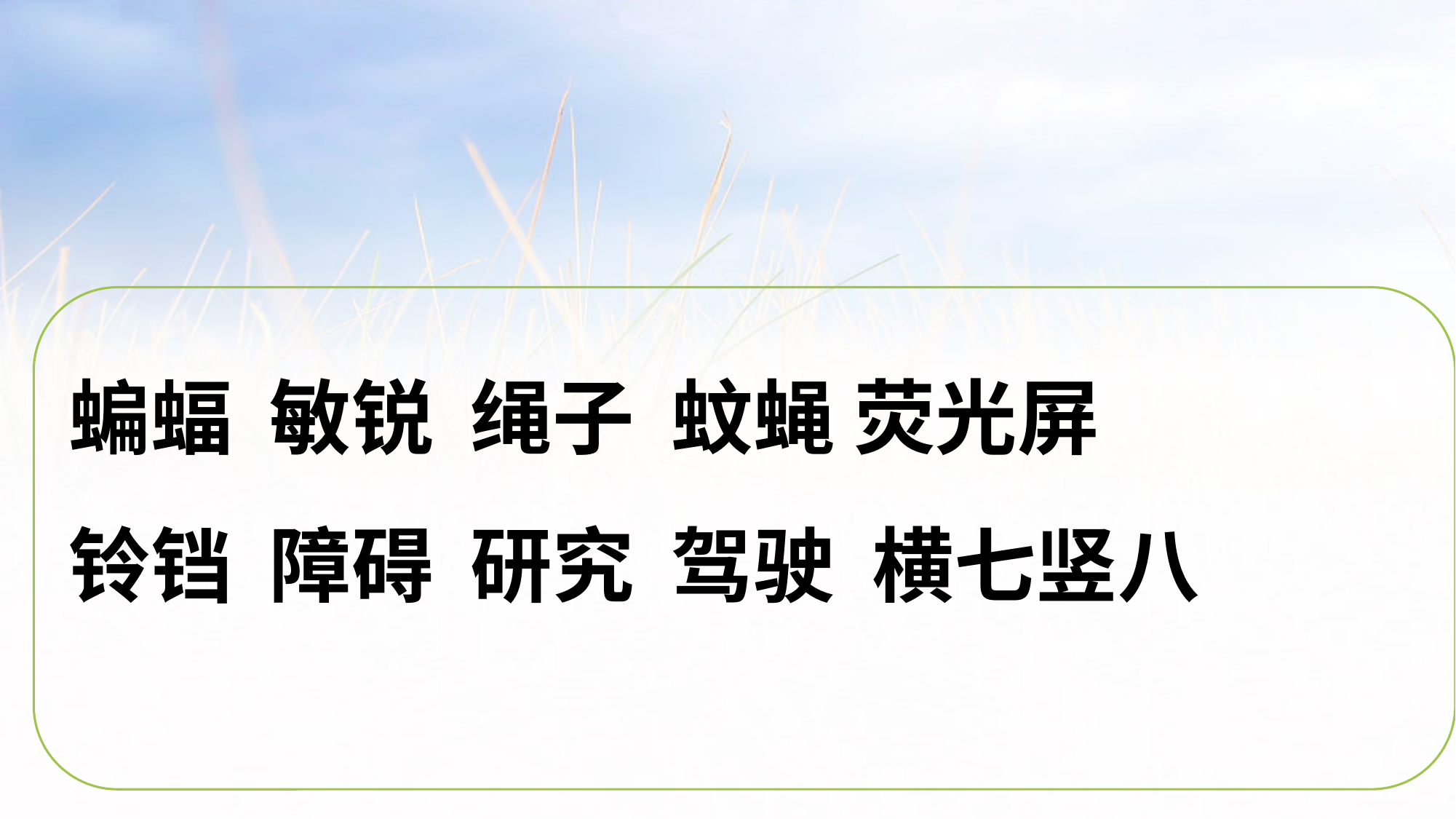

蝙蝠  敏锐  绳子  蚊蝇 荧光屏
铃铛  障碍  研究  驾驶  横七竖八